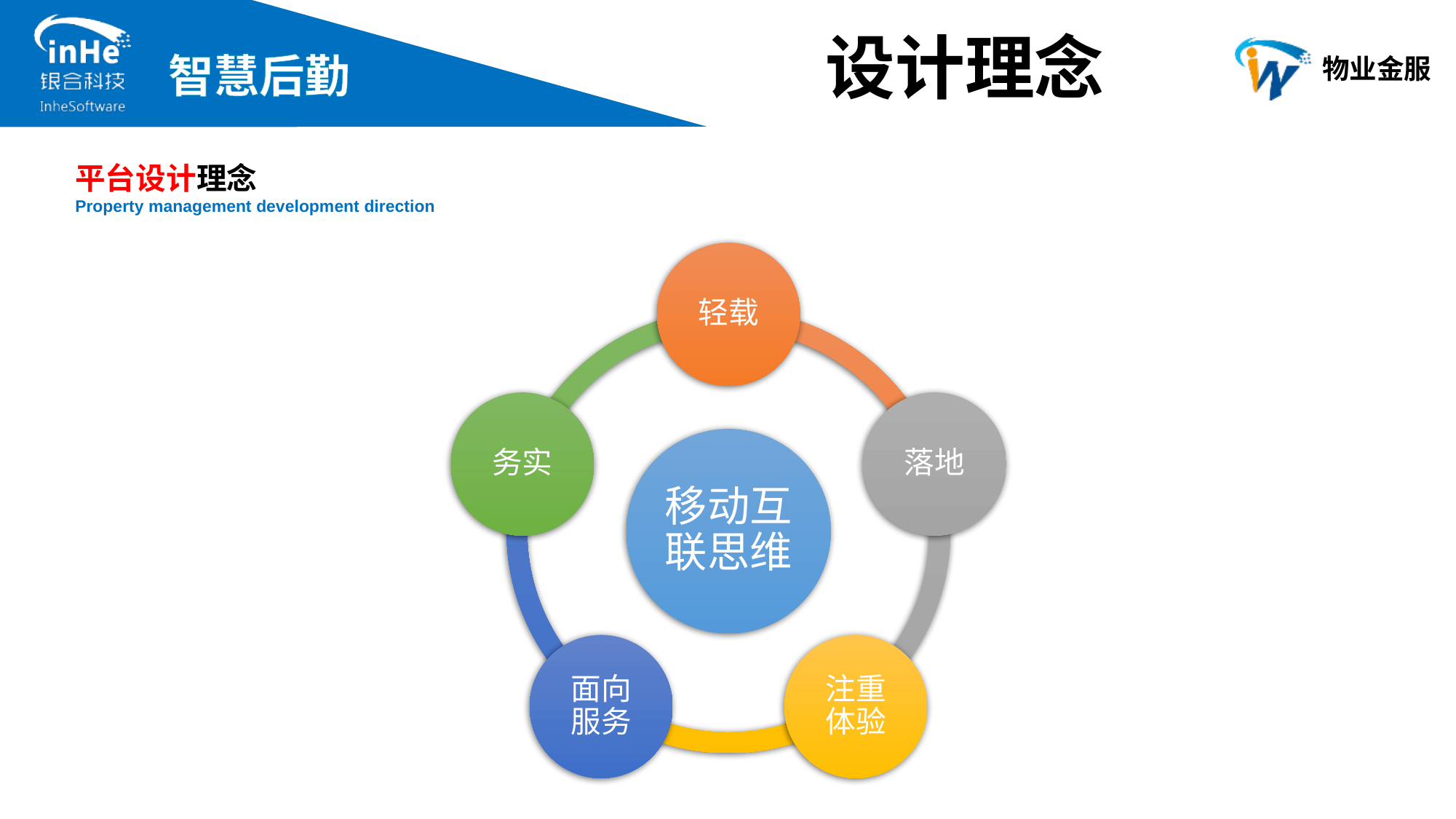

设计理念
平台设计理念
Property management development direction

移动互联思维
轻载
落地
注重
体验
面向
服务
务实